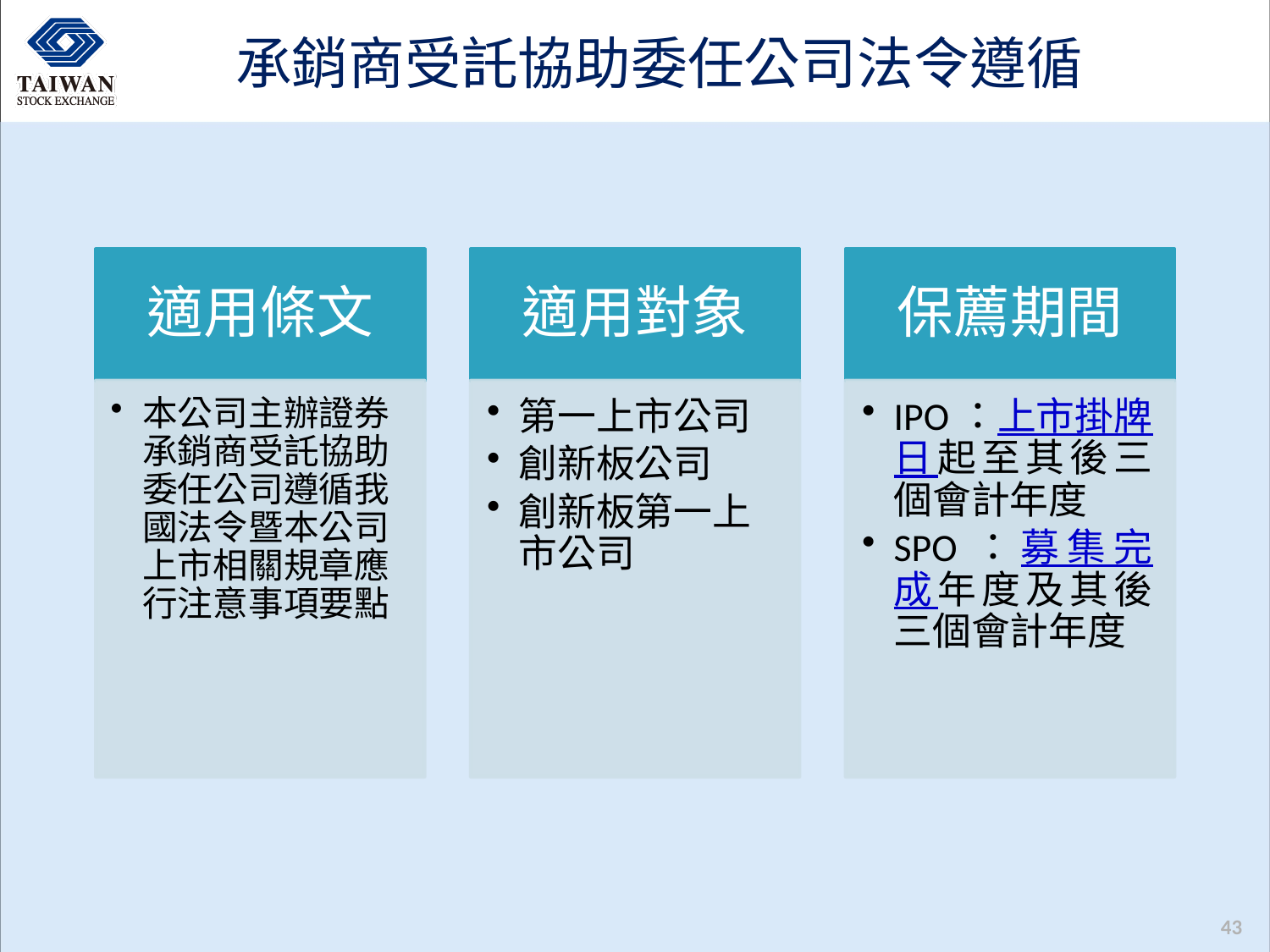

# 承銷商受託協助委任公司法令遵循
適用條文
本公司主辦證券承銷商受託協助委任公司遵循我國法令暨本公司上市相關規章應行注意事項要點
適用對象
第一上市公司
創新板公司
創新板第一上市公司
保薦期間
IPO：上市掛牌日起至其後三個會計年度
SPO：募集完成年度及其後三個會計年度
43